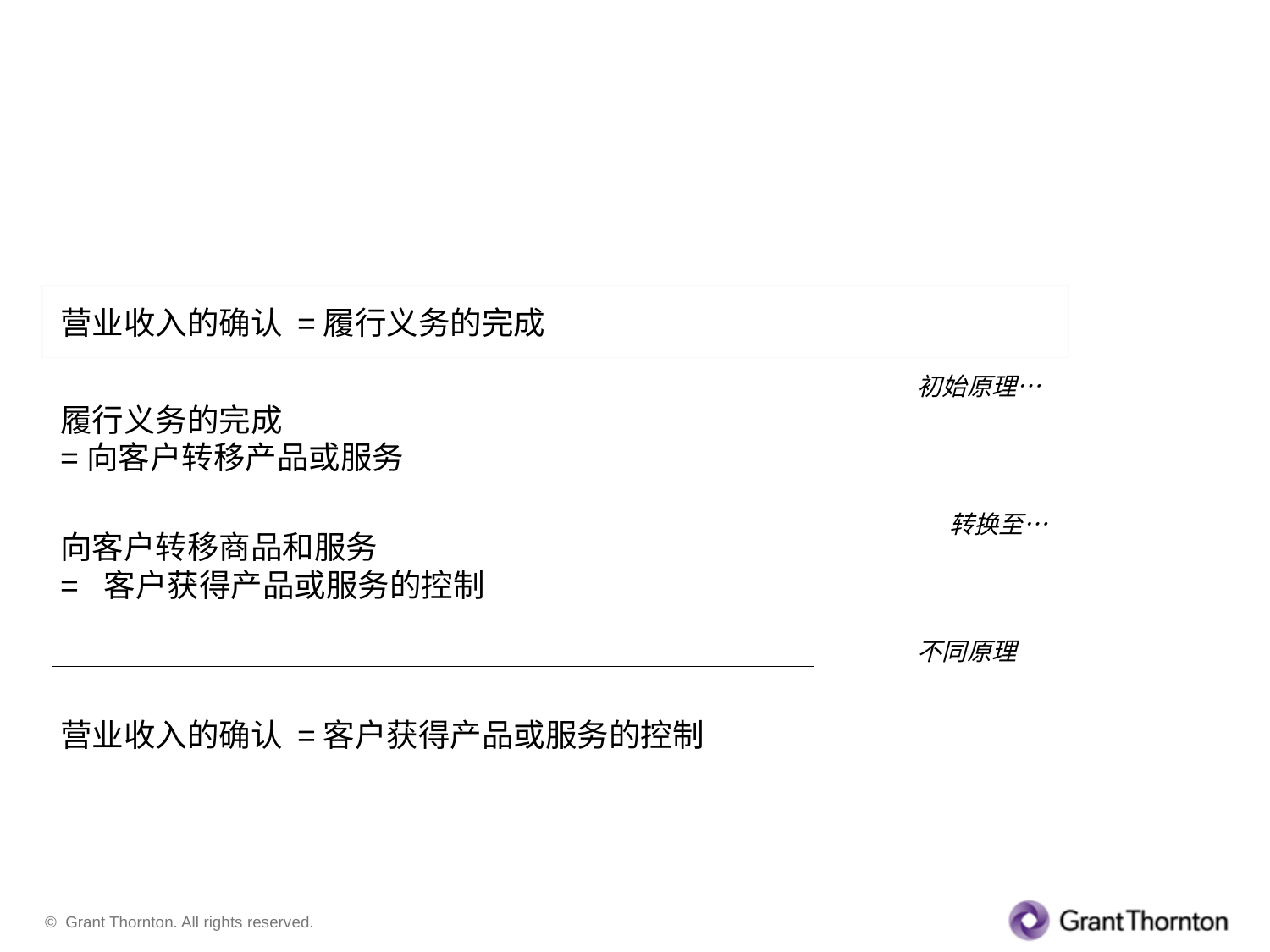

会计原理的变动

营业收入的确认 =履行义务的完成
初始原理…
履行义务的完成
=向客户转移产品或服务

转换至…
向客户转移商品和服务
=  客户获得产品或服务的控制
不同原理

营业收入的确认 =客户获得产品或服务的控制